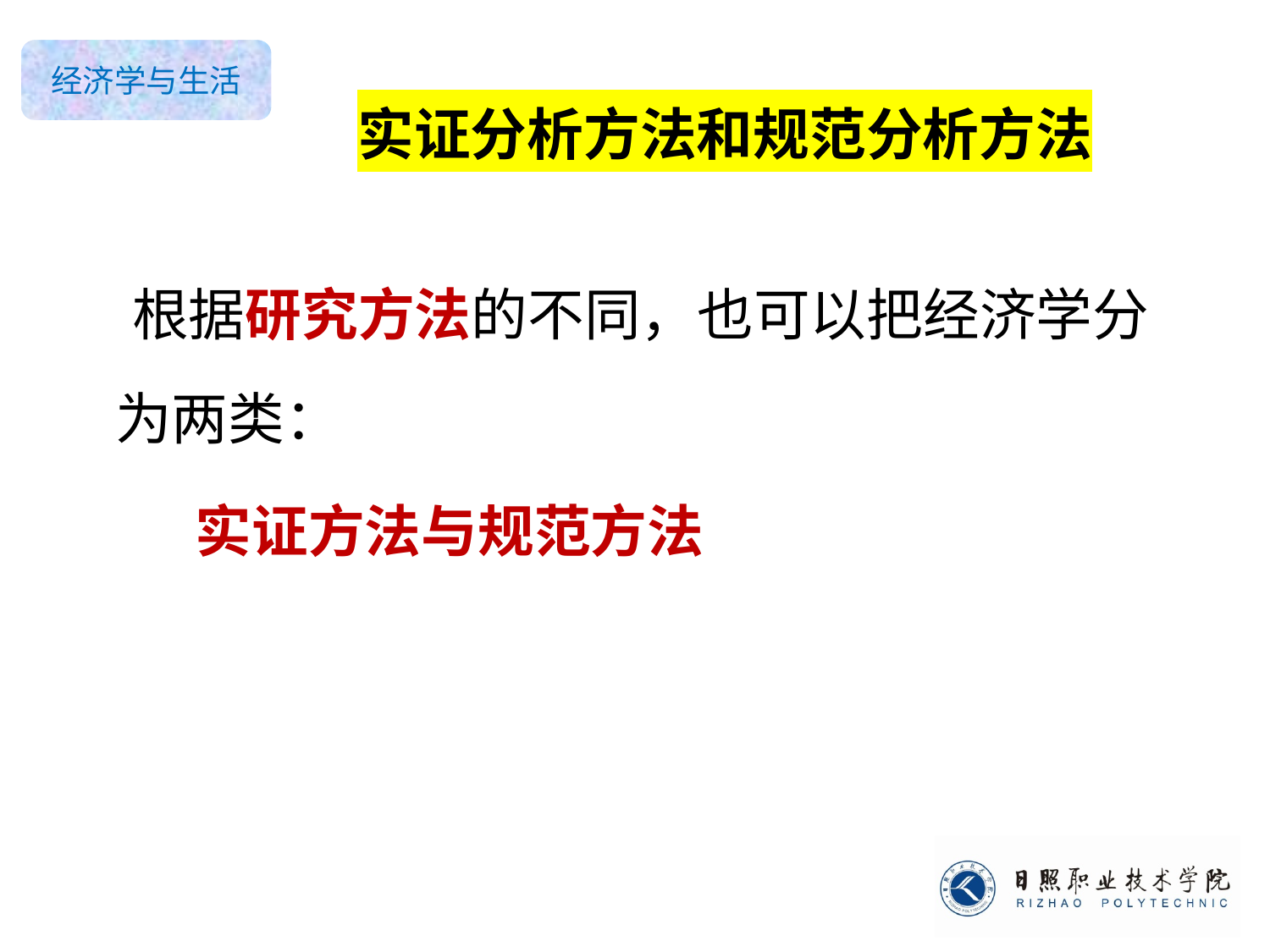

# 实证分析方法和规范分析方法
   根据研究方法的不同，也可以把经济学分为两类：
         实证方法与规范方法